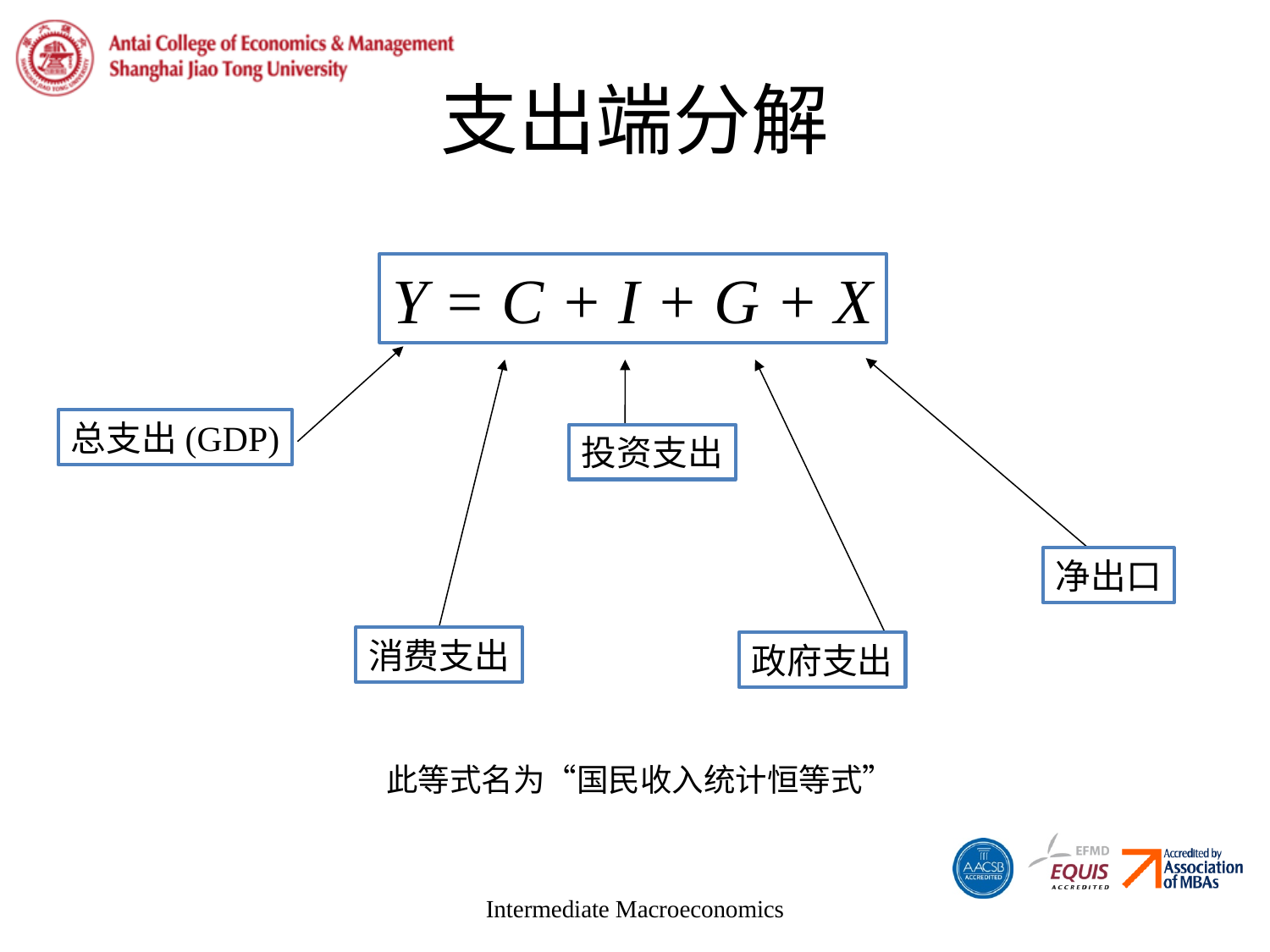

# 支出端分解
Y = C + I + G + X

总支出(GDP)

净出口

投资支出

消费支出

政府支出
此等式名为“国民收入统计恒等式”
Intermediate Macroeconomics